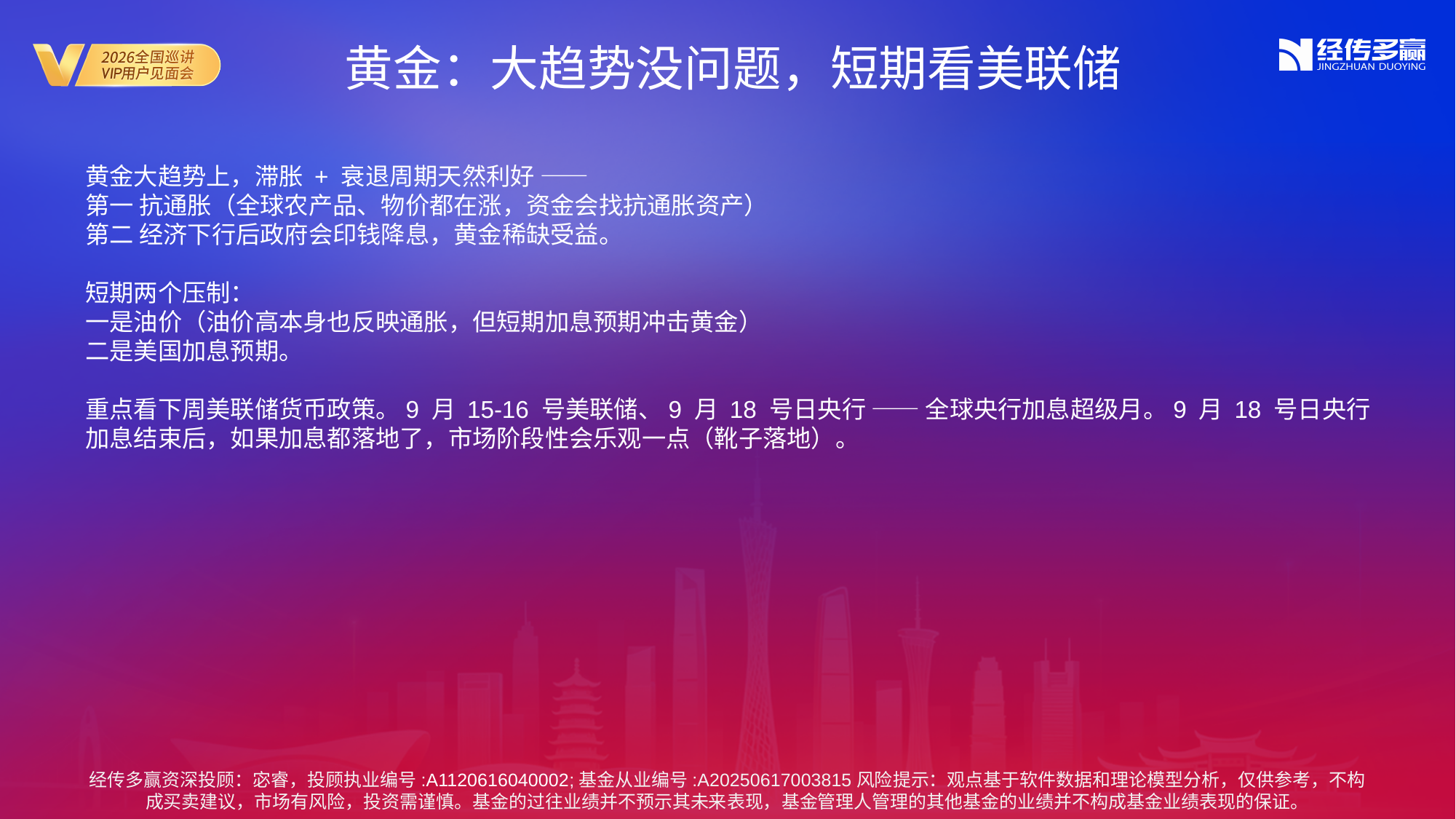

黄金：大趋势没问题，短期看美联储
黄金大趋势上，滞胀 + 衰退周期天然利好 ——
第一 抗通胀（全球农产品、物价都在涨，资金会找抗通胀资产）
第二 经济下行后政府会印钱降息，黄金稀缺受益。

短期两个压制：
一是油价（油价高本身也反映通胀，但短期加息预期冲击黄金）
二是美国加息预期。

重点看下周美联储货币政策。9 月 15-16 号美联储、9 月 18 号日央行 —— 全球央行加息超级月。9 月 18 号日央行加息结束后，如果加息都落地了，市场阶段性会乐观一点（靴子落地）。
经传多赢资深投顾：宓睿，投顾执业编号:A1120616040002;基金从业编号:A20250617003815风险提示：观点基于软件数据和理论模型分析，仅供参考，不构成买卖建议，市场有风险，投资需谨慎。基金的过往业绩并不预示其未来表现，基金管理人管理的其他基金的业绩并不构成基金业绩表现的保证。